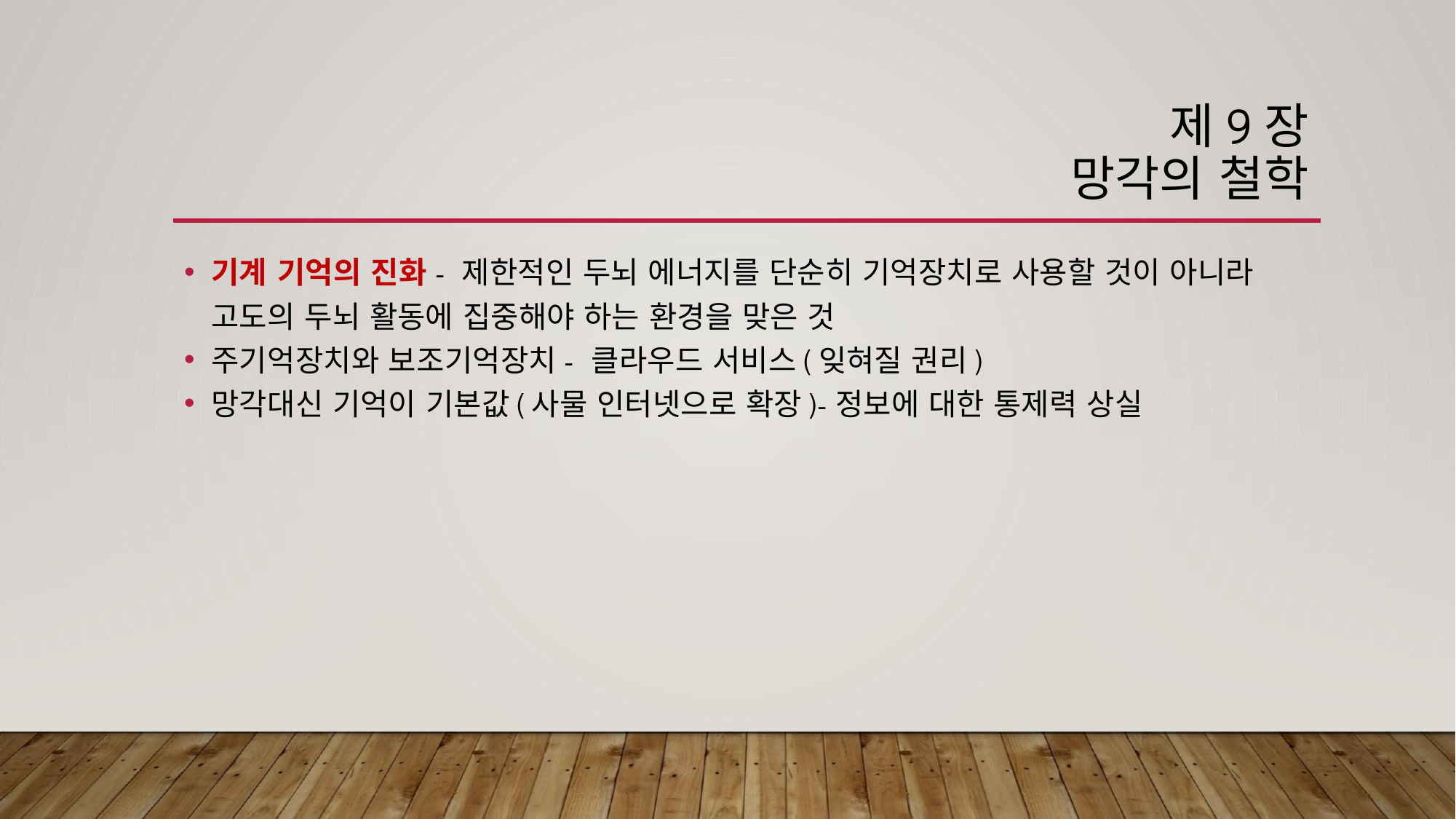

# 제9장 망각의 철학
기계 기억의 진화- 제한적인 두뇌 에너지를 단순히 기억장치로 사용할 것이 아니라 고도의 두뇌 활동에 집중해야 하는 환경을 맞은 것
주기억장치와 보조기억장치- 클라우드 서비스(잊혀질 권리)
망각대신 기억이 기본값(사물 인터넷으로 확장)-정보에 대한 통제력 상실